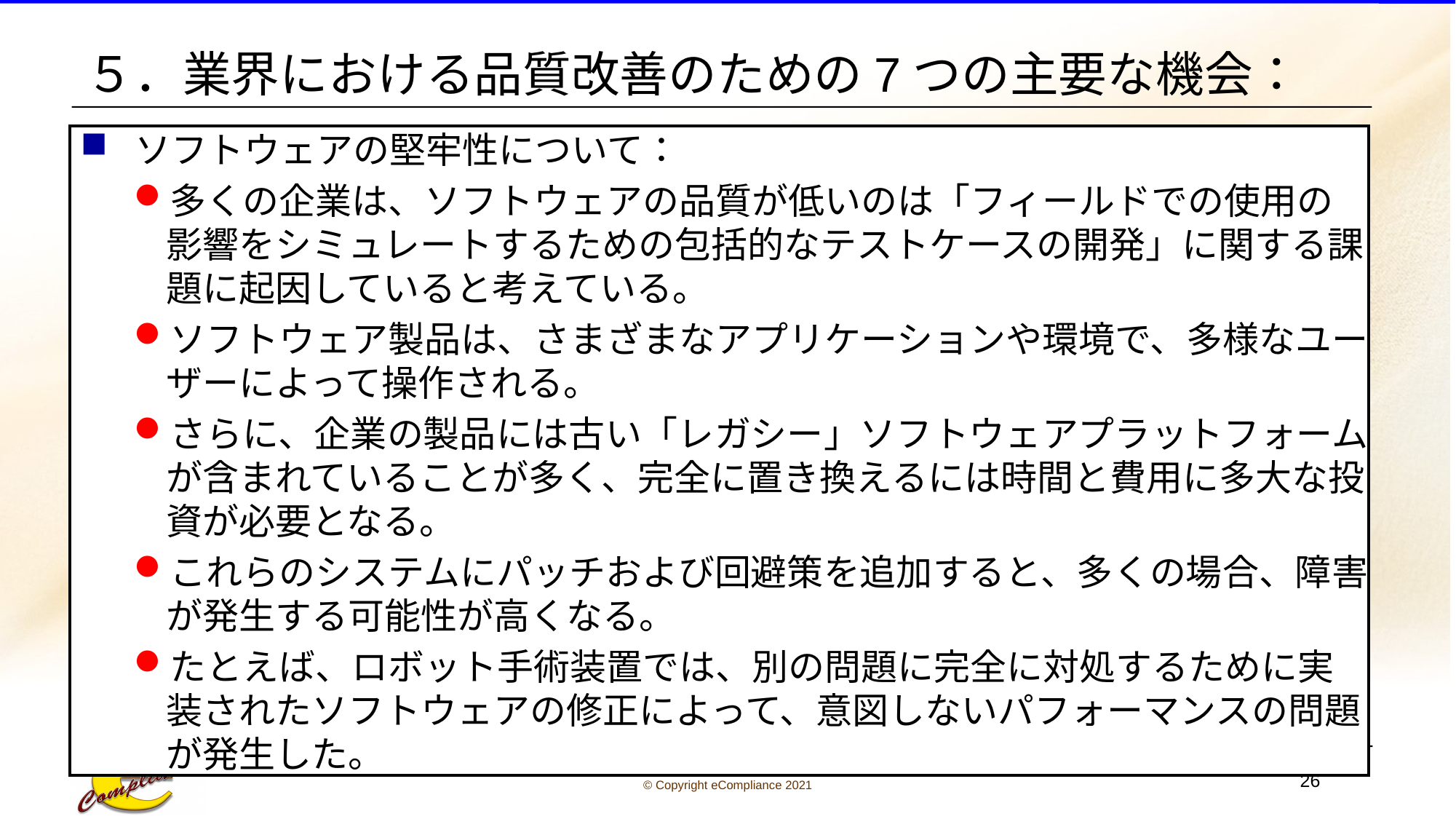

# ５．業界における品質改善のための7つの主要な機会：
ソフトウェアの堅牢性について：
多くの企業は、ソフトウェアの品質が低いのは「フィールドでの使用の影響をシミュレートするための包括的なテストケースの開発」に関する課題に起因していると考えている。
ソフトウェア製品は、さまざまなアプリケーションや環境で、多様なユーザーによって操作される。
さらに、企業の製品には古い「レガシー」ソフトウェアプラットフォームが含まれていることが多く、完全に置き換えるには時間と費用に多大な投資が必要となる。
これらのシステムにパッチおよび回避策を追加すると、多くの場合、障害が発生する可能性が高くなる。
たとえば、ロボット手術装置では、別の問題に完全に対処するために実装されたソフトウェアの修正によって、意図しないパフォーマンスの問題が発生した。